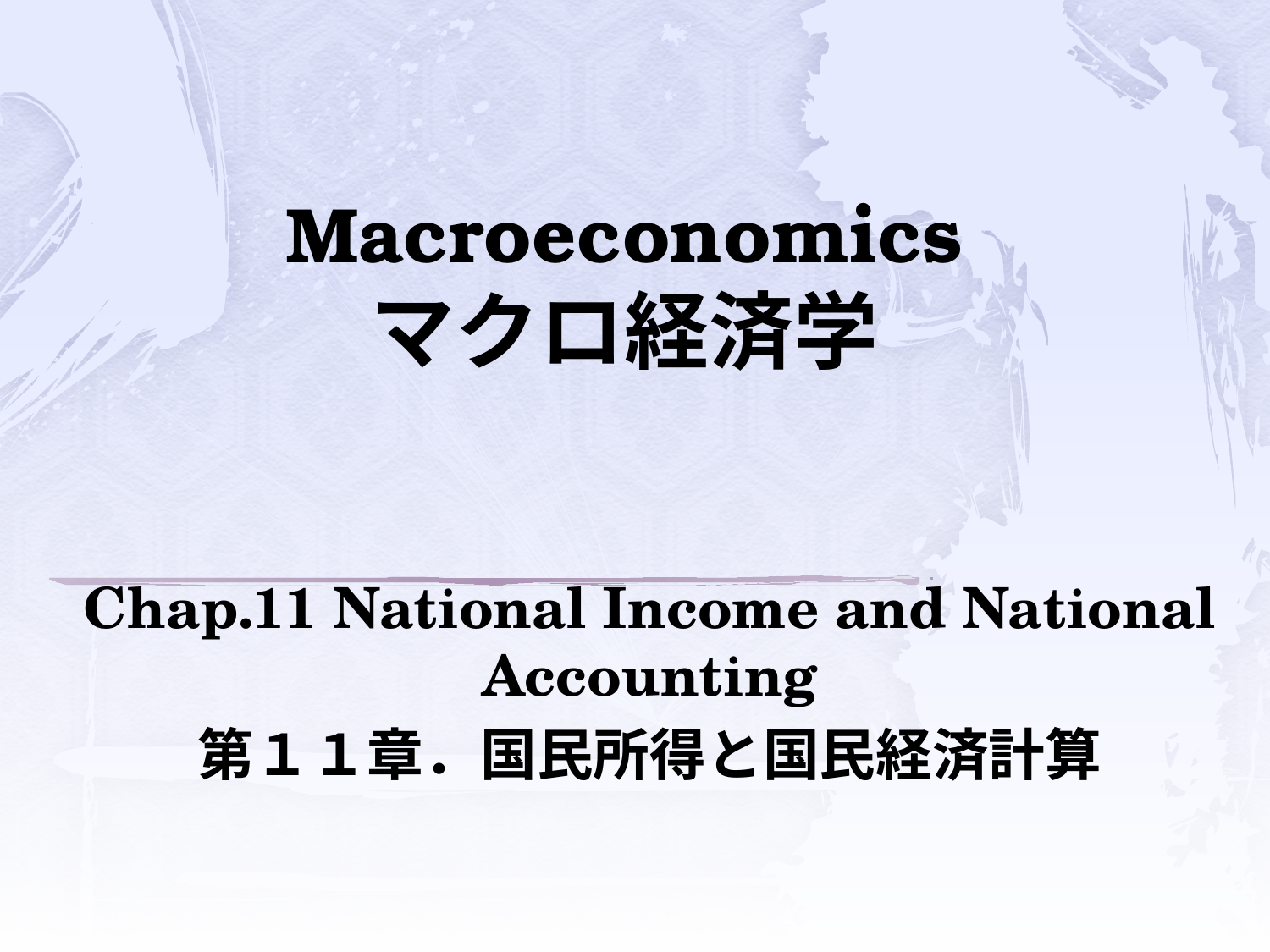

# Macroeconomics マクロ経済学
Chap.11 National Income and National Accounting
第１１章．国民所得と国民経済計算